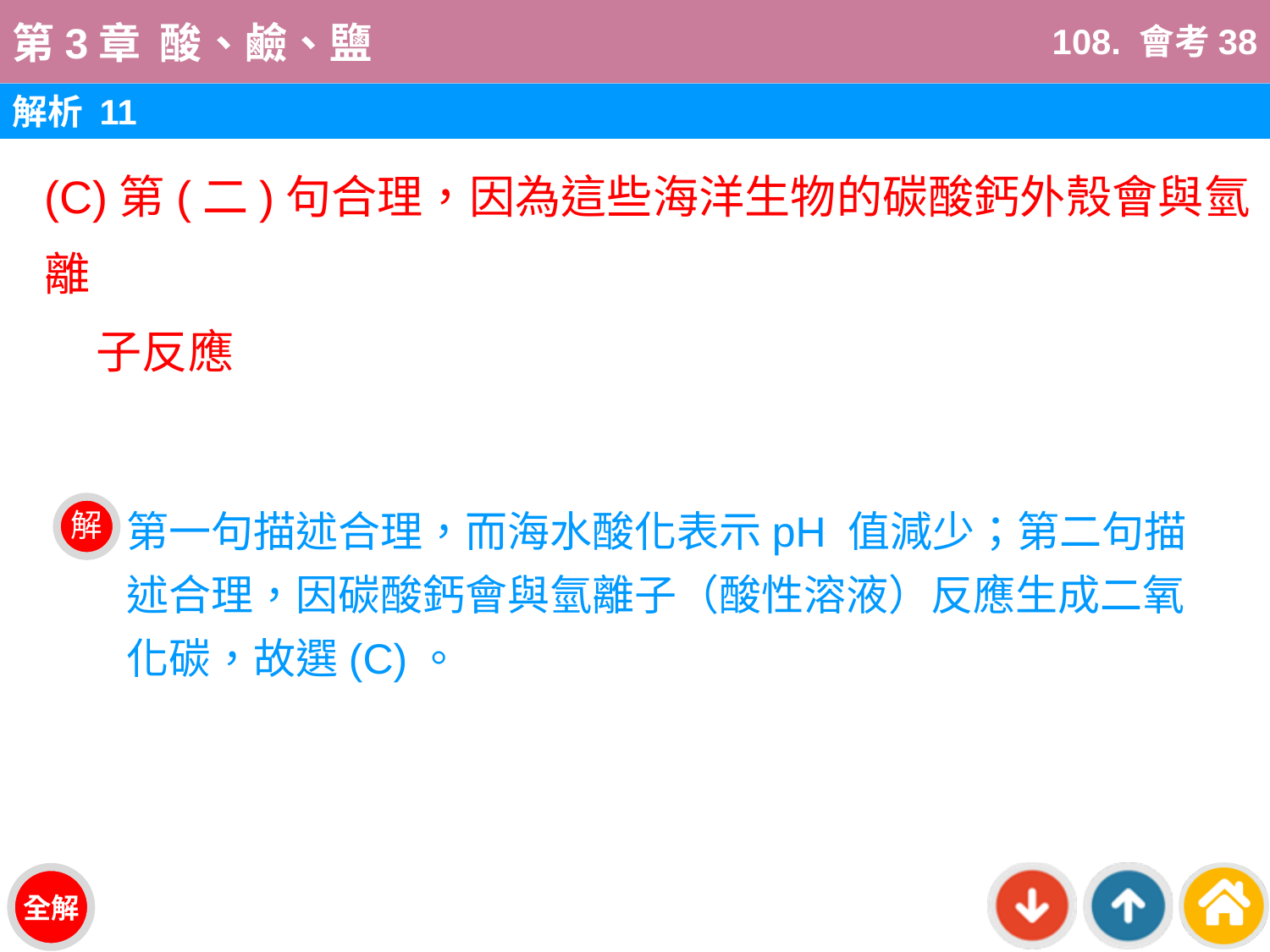

108. 會考38
解析 11
(C)第(二)句合理，因為這些海洋生物的碳酸鈣外殼會與氫離
     子反應
第一句描述合理，而海水酸化表示pH 值減少；第二句描述合理，因碳酸鈣會與氫離子（酸性溶液）反應生成二氧化碳，故選(C)。
解
全解